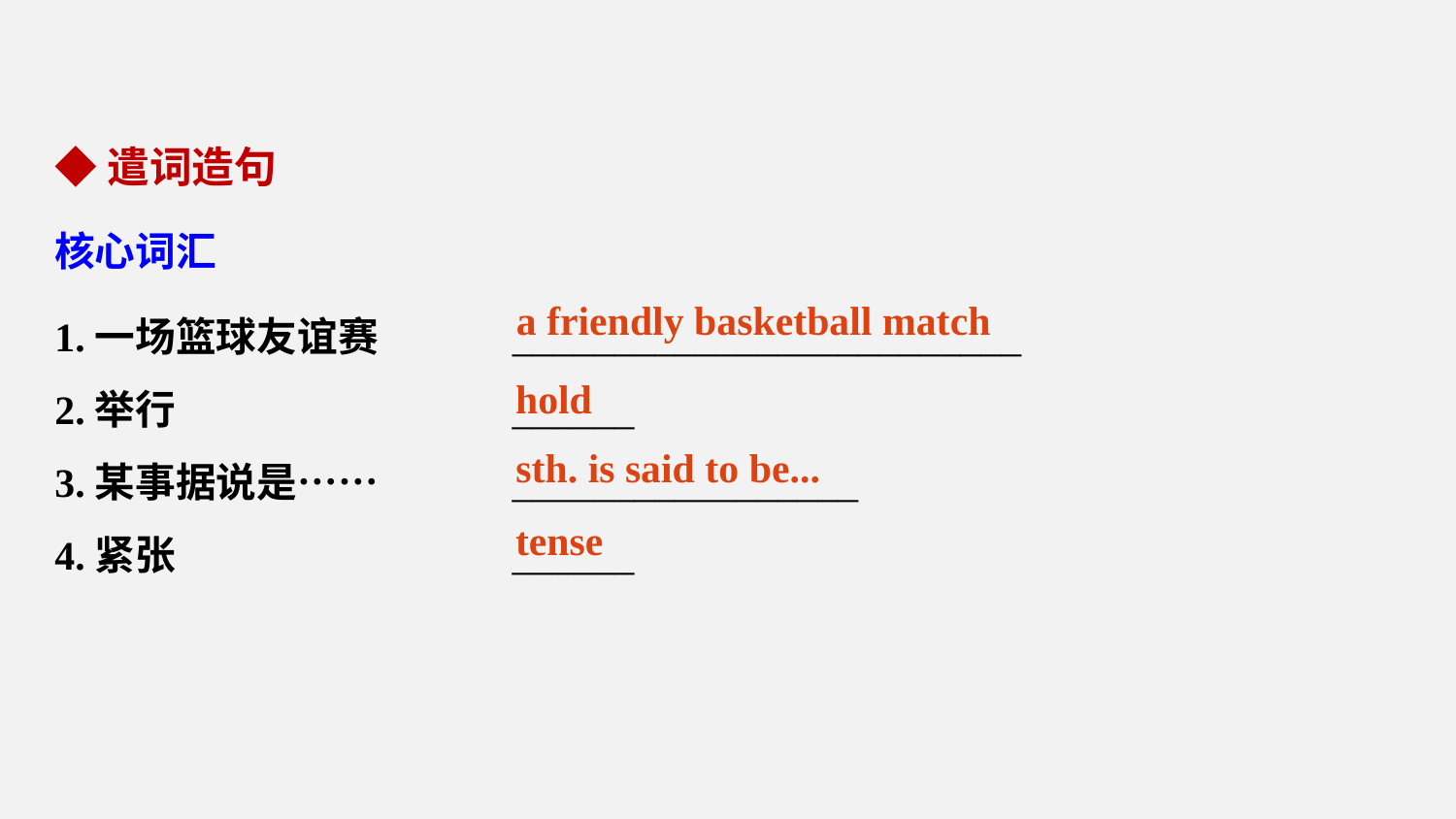

◆遣词造句
核心词汇
1.一场篮球友谊赛	 _________________________
2.举行	 ______
3.某事据说是……	 _________________
4.紧张	 ______
a friendly basketball match
hold
sth. is said to be...
tense